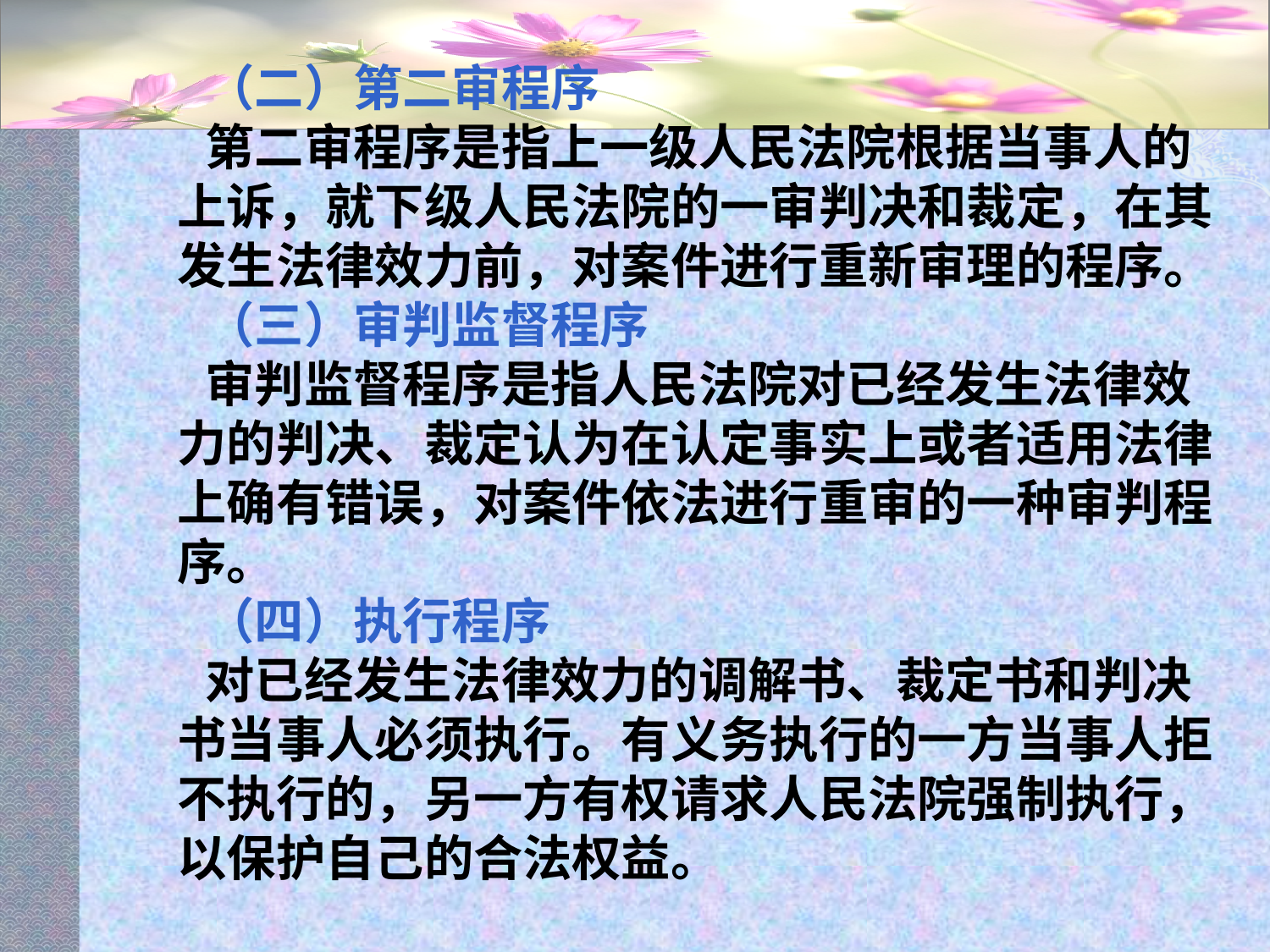

#
（二）第二审程序
第二审程序是指上一级人民法院根据当事人的上诉，就下级人民法院的一审判决和裁定，在其发生法律效力前，对案件进行重新审理的程序。
（三）审判监督程序
审判监督程序是指人民法院对已经发生法律效力的判决、裁定认为在认定事实上或者适用法律上确有错误，对案件依法进行重审的一种审判程序。
（四）执行程序
对已经发生法律效力的调解书、裁定书和判决书当事人必须执行。有义务执行的一方当事人拒不执行的，另一方有权请求人民法院强制执行，以保护自己的合法权益。